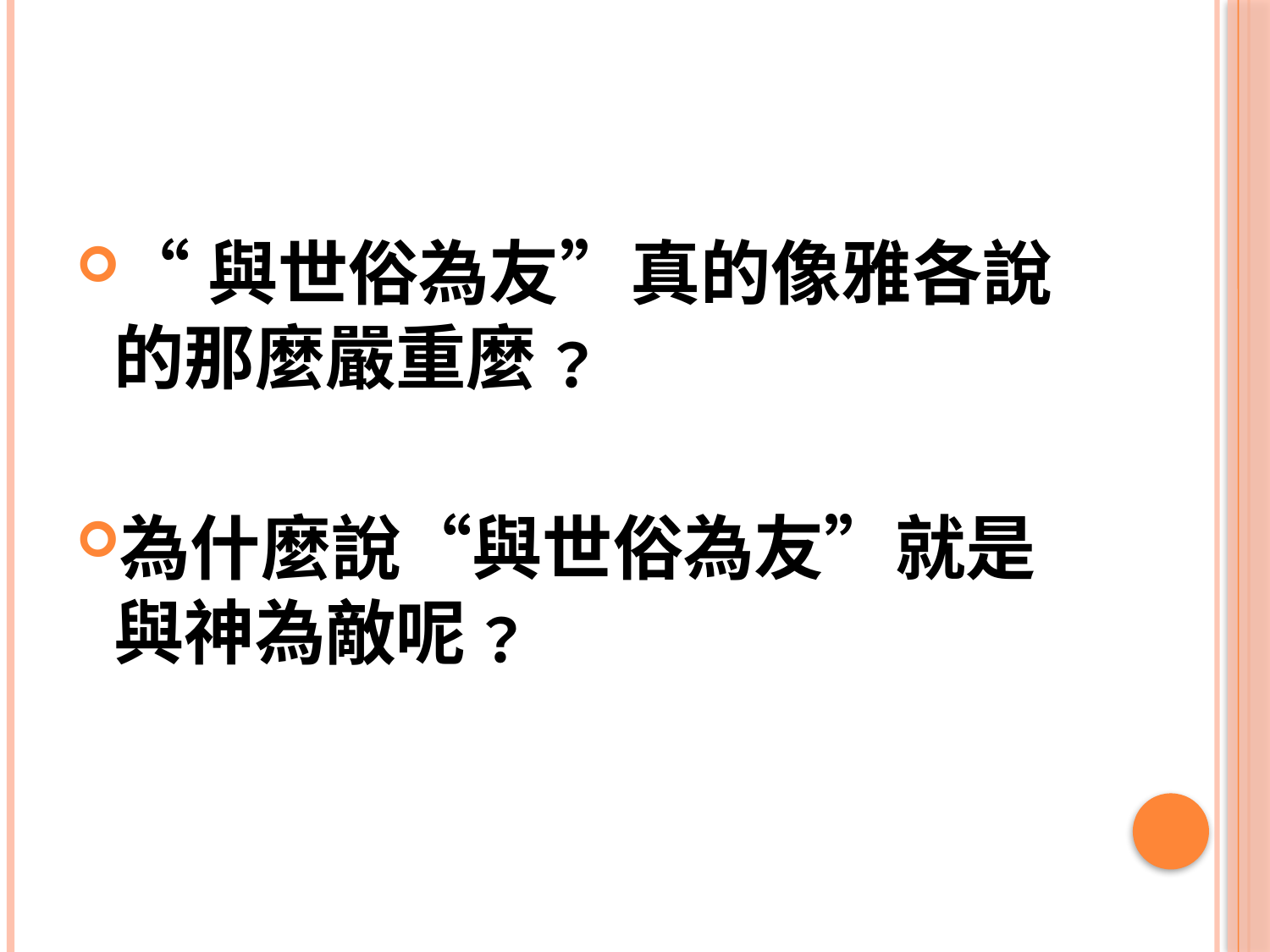

#
“與世俗為友”真的像雅各說的那麼嚴重麼﹖

為什麼說“與世俗為友”就是與神為敵呢﹖